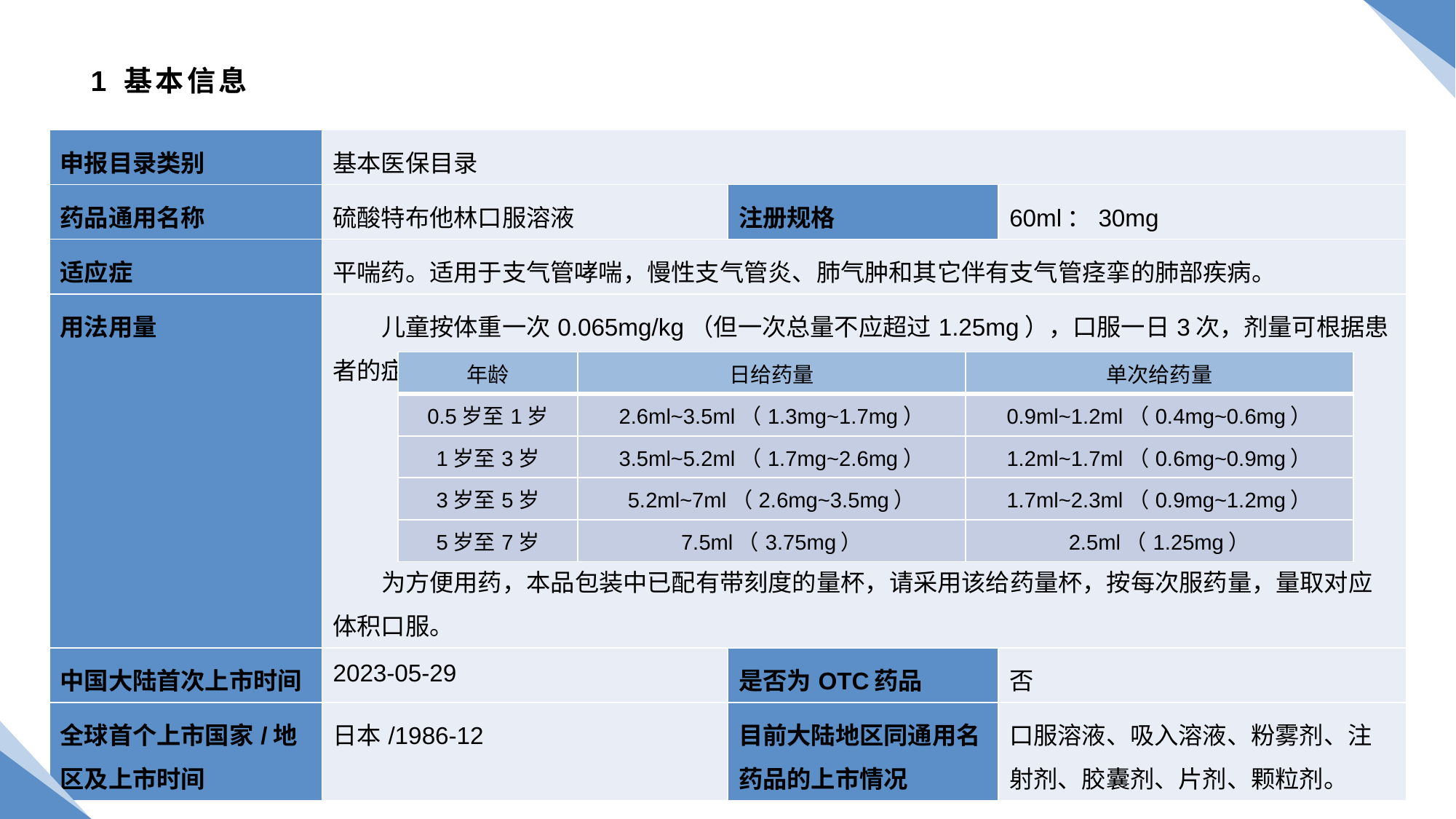

# 1 基本信息
| 申报目录类别 | 基本医保目录 |  |  |
| --- | --- | --- | --- |
| 药品通用名称 | 硫酸特布他林口服溶液 | 注册规格 | 60ml：30mg |
| 适应症 | 平喘药。适用于支气管哮喘，慢性支气管炎、肺气肿和其它伴有支气管痉挛的肺部疾病。 |  |  |
| 用法用量 | 儿童按体重一次0.065mg/kg（但一次总量不应超过1.25mg），口服一日3次，剂量可根据患者的症状、年龄进行调整。按年龄给药指导剂量如下： 为方便用药，本品包装中已配有带刻度的量杯，请采用该给药量杯，按每次服药量，量取对应体积口服。 |  |  |
| 中国大陆首次上市时间 | 2023-05-29 | 是否为OTC药品 | 否 |
| 全球首个上市国家/地区及上市时间 | 日本/1986-12 | 目前大陆地区同通用名药品的上市情况 | 口服溶液、吸入溶液、粉雾剂、注射剂、胶囊剂、片剂、颗粒剂。 |
| 年龄 | 日给药量 | 单次给药量 |
| --- | --- | --- |
| 0.5岁至1岁 | 2.6ml~3.5ml（1.3mg~1.7mg） | 0.9ml~1.2ml（0.4mg~0.6mg） |
| 1岁至3岁 | 3.5ml~5.2ml（1.7mg~2.6mg） | 1.2ml~1.7ml（0.6mg~0.9mg） |
| 3岁至5岁 | 5.2ml~7ml（2.6mg~3.5mg） | 1.7ml~2.3ml（0.9mg~1.2mg） |
| 5岁至7岁 | 7.5ml（3.75mg） | 2.5ml（1.25mg） |